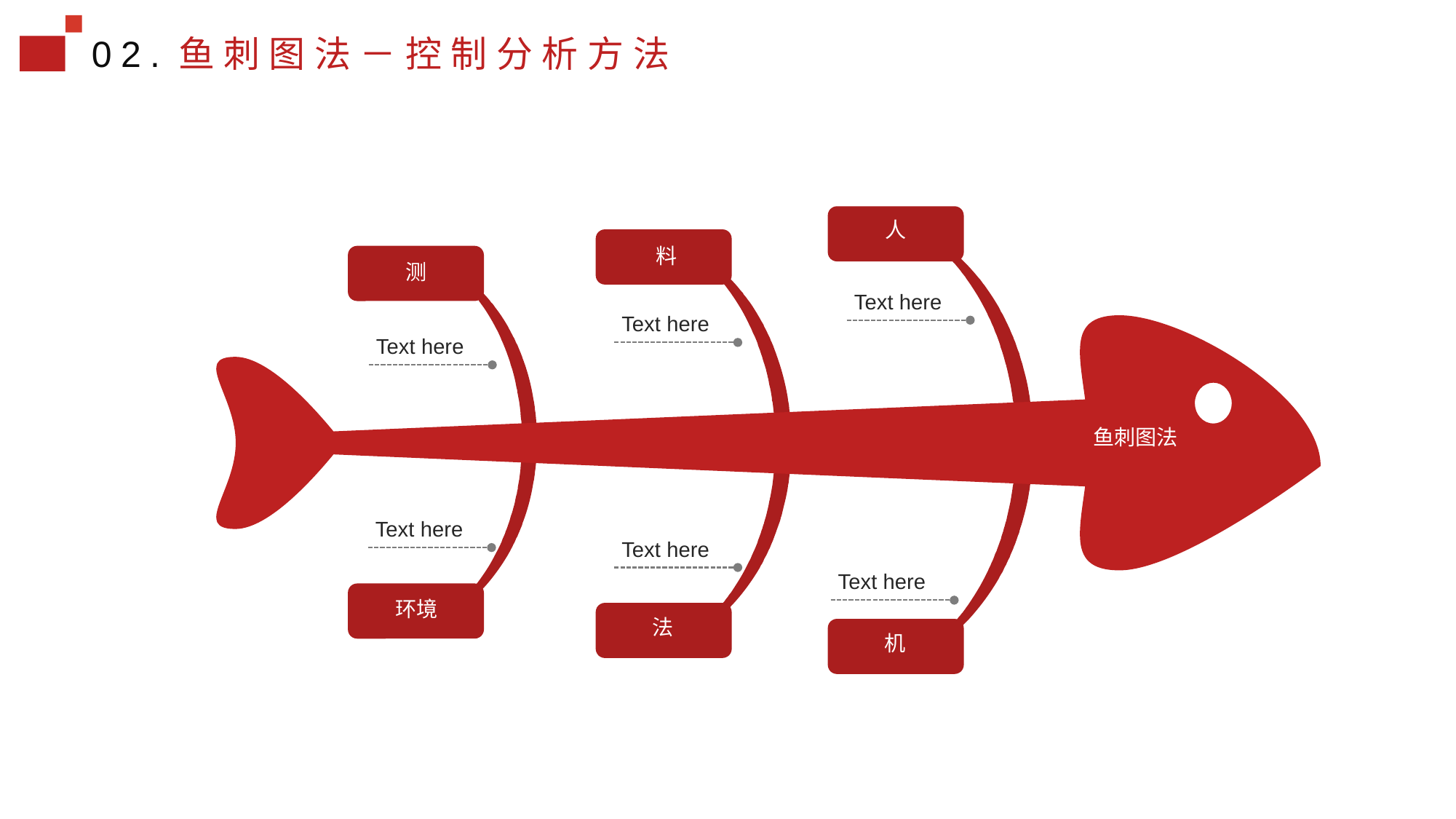

02.鱼刺图法－控制分析方法

人

料

测

Text here
Text here

Text here
鱼刺图法
Text here
Text here
Text here

环境

法

机